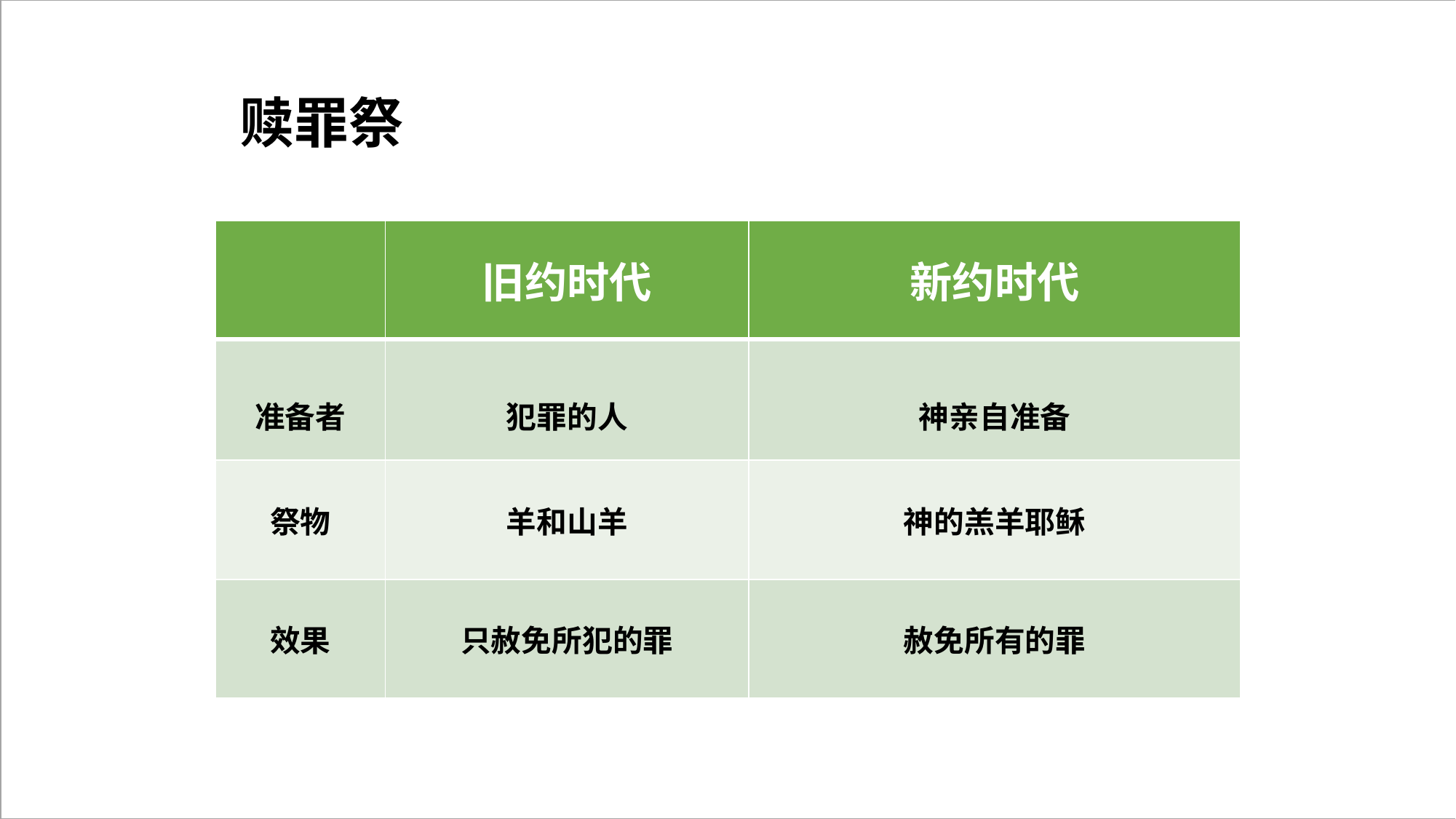

赎罪祭
|  | 旧约时代 | 新约时代 |
| --- | --- | --- |
| 准备者 | 犯罪的人 | 神亲自准备 |
| 祭物 | 羊和山羊 | 神的羔羊耶稣 |
| 效果 | 只赦免所犯的罪 | 赦免所有的罪 |